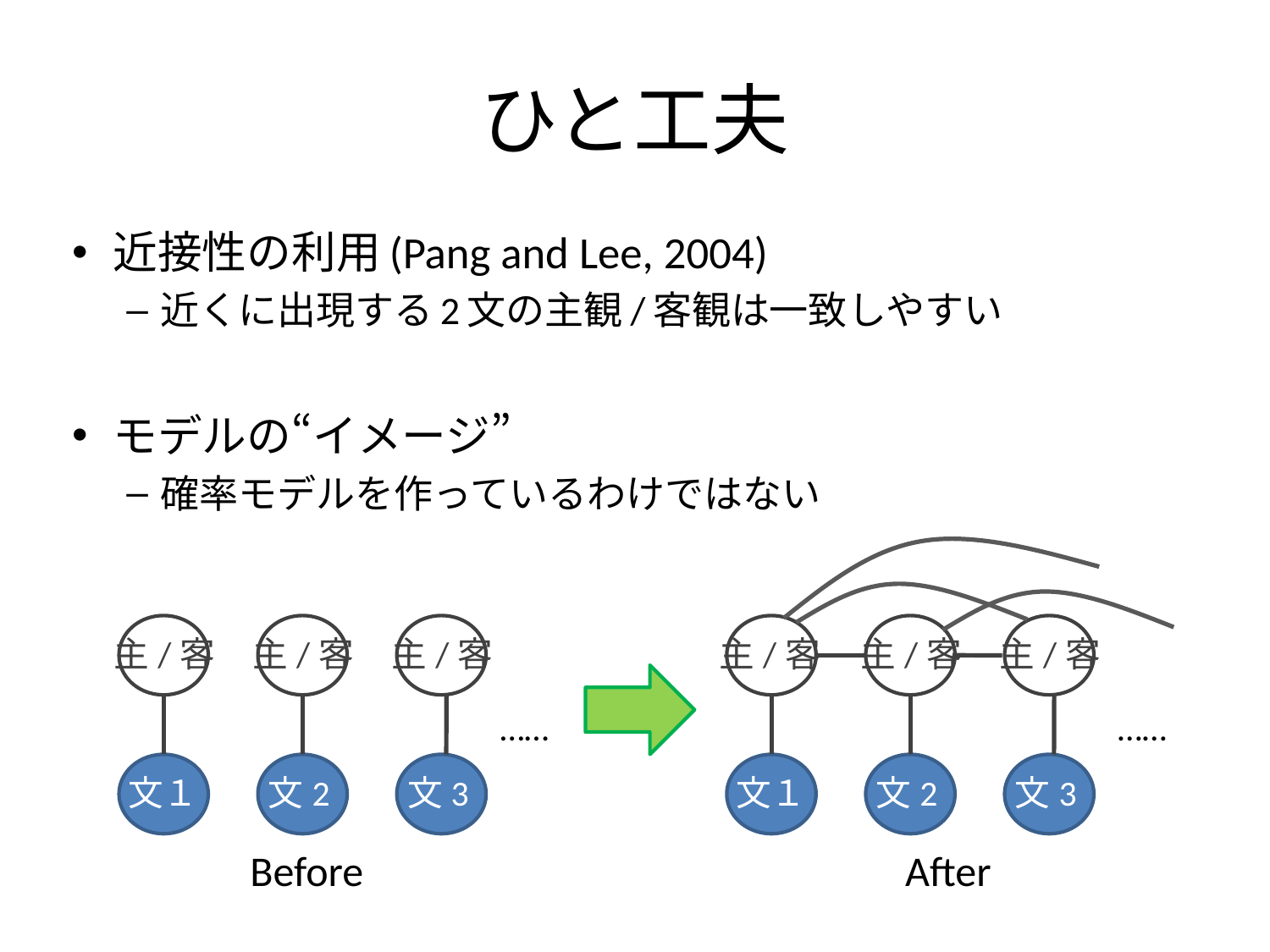

# ひと工夫
近接性の利用(Pang and Lee, 2004)
近くに出現する2文の主観/客観は一致しやすい

モデルの“イメージ”
確率モデルを作っているわけではない

主/客
主/客
主/客
主/客
主/客
主/客

……
……

文１
文2
文3
文１
文2
文3
Before
After